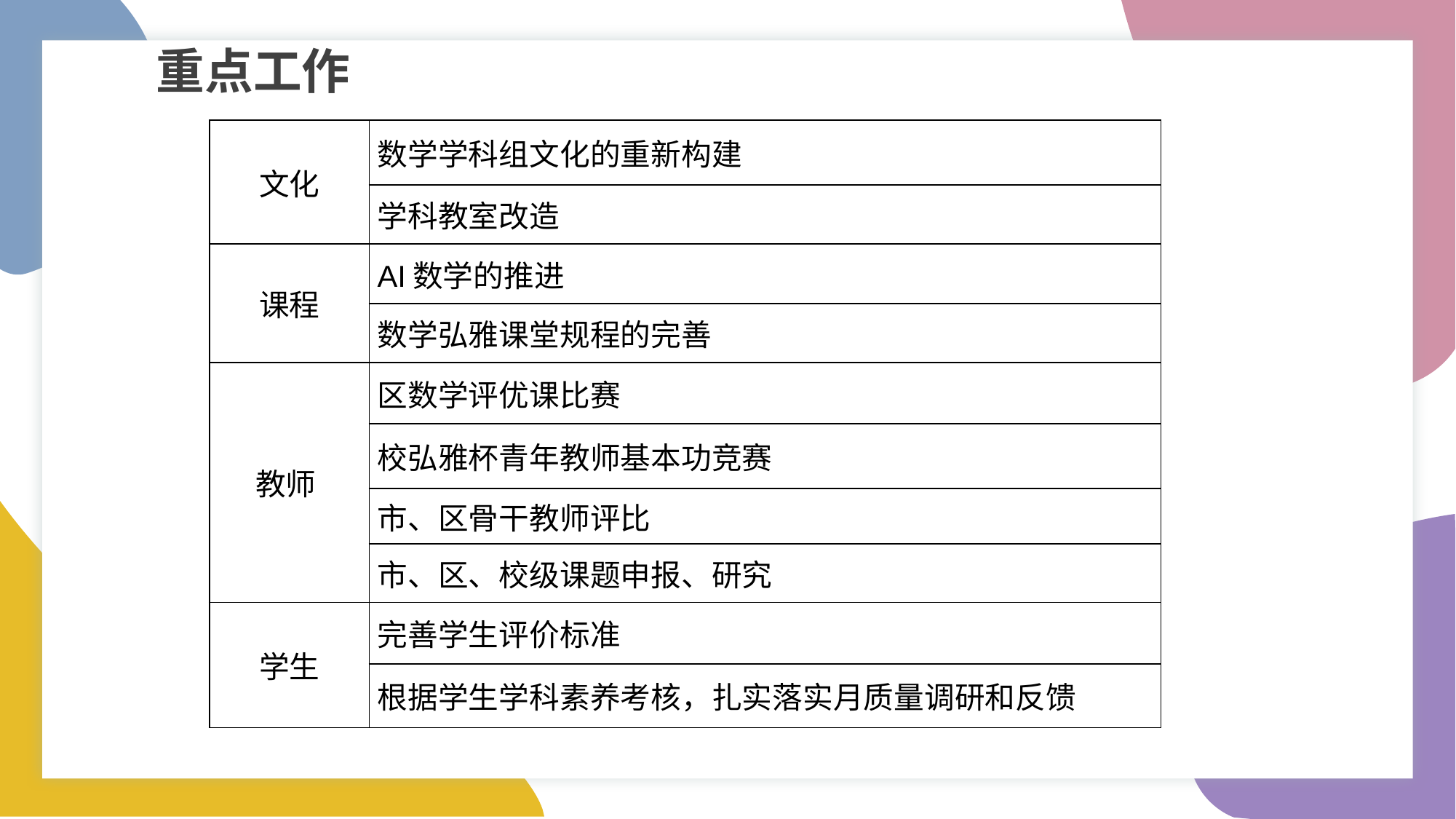

重点工作
| 文化 | 数学学科组文化的重新构建 |
| --- | --- |
|  | 学科教室改造 |
| 课程 | AI数学的推进 |
|  | 数学弘雅课堂规程的完善 |
| 教师 | 区数学评优课比赛 |
|  | 校弘雅杯青年教师基本功竞赛 |
|  | 市、区骨干教师评比 |
|  | 市、区、校级课题申报、研究 |
| 学生 | 完善学生评价标准 |
|  | 根据学生学科素养考核，扎实落实月质量调研和反馈 |